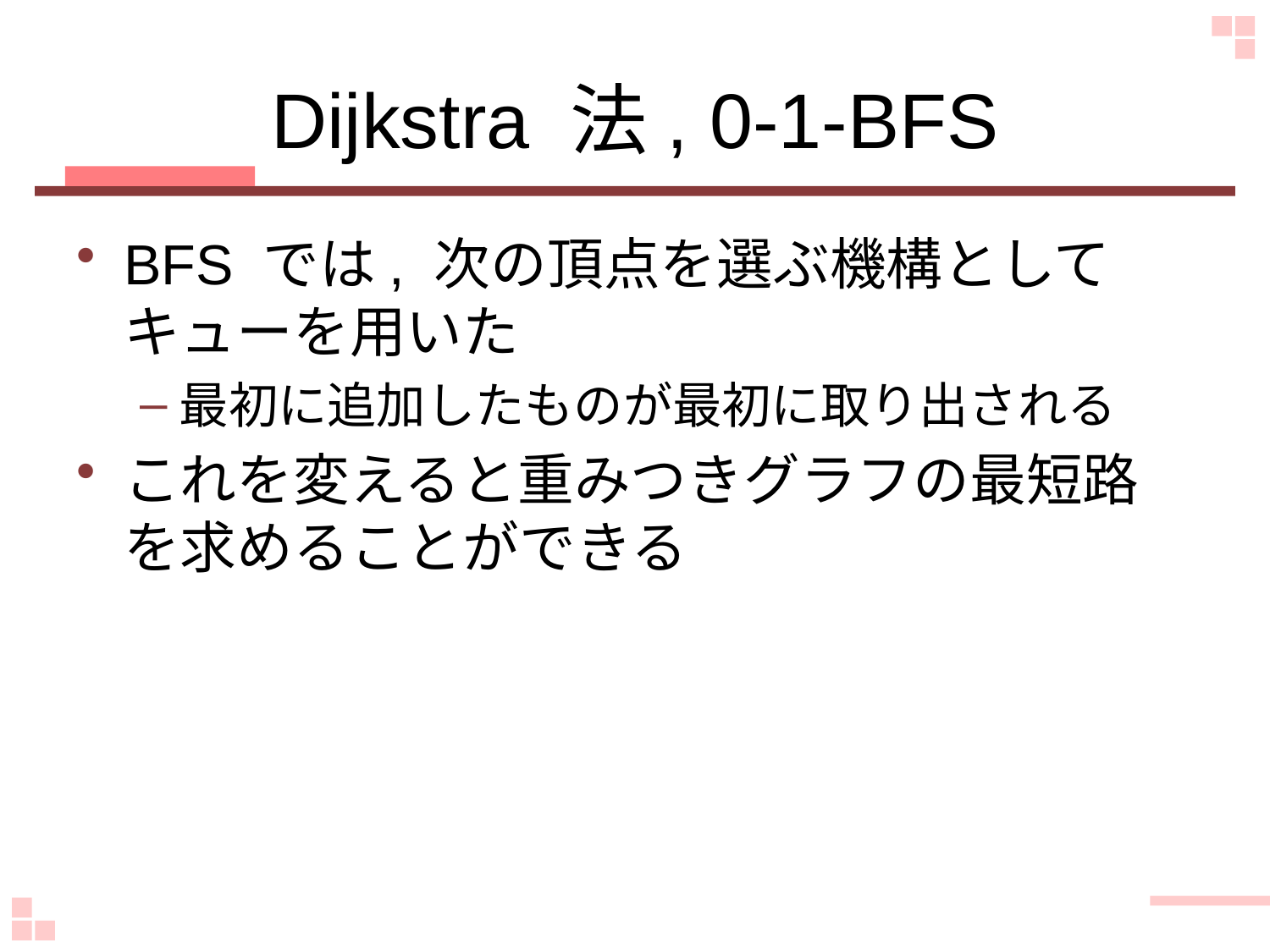

# Dijkstra 法, 0-1-BFS
BFS では, 次の頂点を選ぶ機構としてキューを用いた
最初に追加したものが最初に取り出される
これを変えると重みつきグラフの最短路を求めることができる